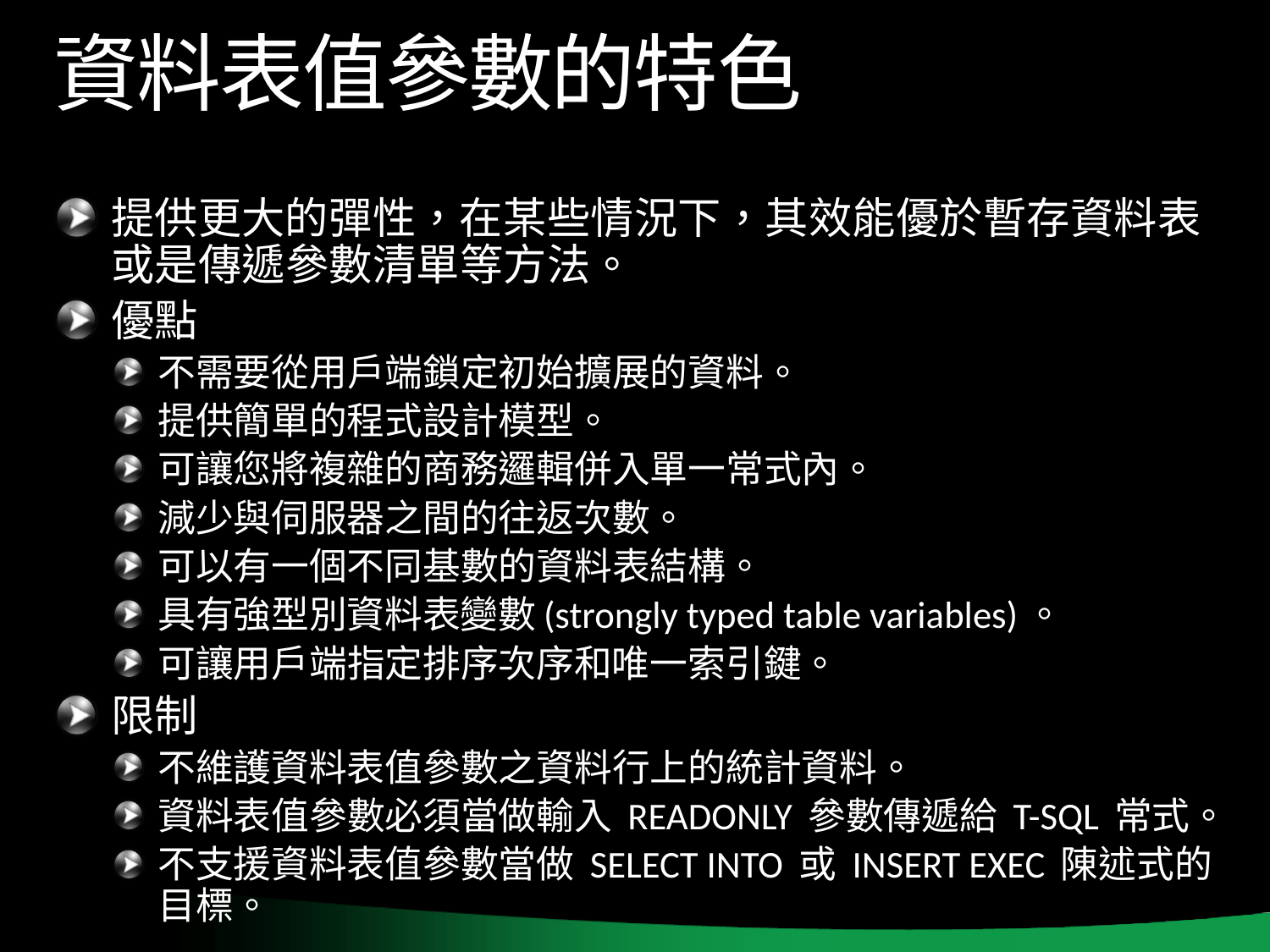

# 資料表值參數的特色
提供更大的彈性，在某些情況下，其效能優於暫存資料表或是傳遞參數清單等方法。
優點
不需要從用戶端鎖定初始擴展的資料。
提供簡單的程式設計模型。
可讓您將複雜的商務邏輯併入單一常式內。
減少與伺服器之間的往返次數。
可以有一個不同基數的資料表結構。
具有強型別資料表變數(strongly typed table variables)。
可讓用戶端指定排序次序和唯一索引鍵。
限制
不維護資料表值參數之資料行上的統計資料。
資料表值參數必須當做輸入 READONLY 參數傳遞給 T-SQL 常式。
不支援資料表值參數當做 SELECT INTO 或 INSERT EXEC 陳述式的目標。